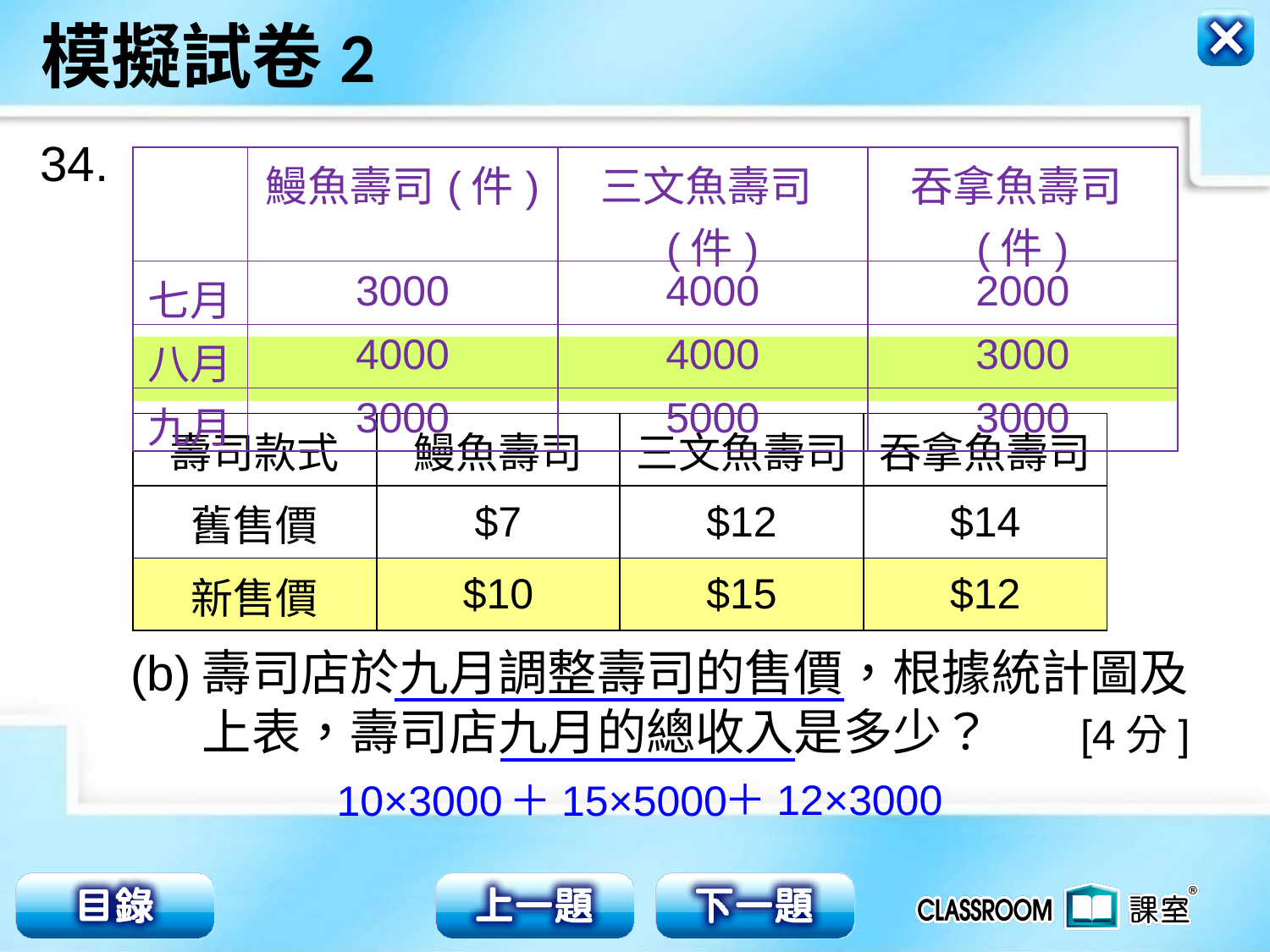

34.
|  | 鰻魚壽司(件) | 三文魚壽司(件) | 吞拿魚壽司(件) |
| --- | --- | --- | --- |
| 七月 | 3000 | 4000 | 2000 |
| 八月 | 4000 | 4000 | 3000 |
| 九月 | 3000 | 5000 | 3000 |

| 壽司款式 | 鰻魚壽司 | 三文魚壽司 | 吞拿魚壽司 |
| --- | --- | --- | --- |
| 舊售價 | $7 | $12 | $14 |
| 新售價 | $10 | $15 | $12 |

(b)
壽司店於九月調整壽司的售價，根據統計圖及上表，壽司店九月的總收入是多少？       [4分]
＋12×3000
＋15×5000
10×3000